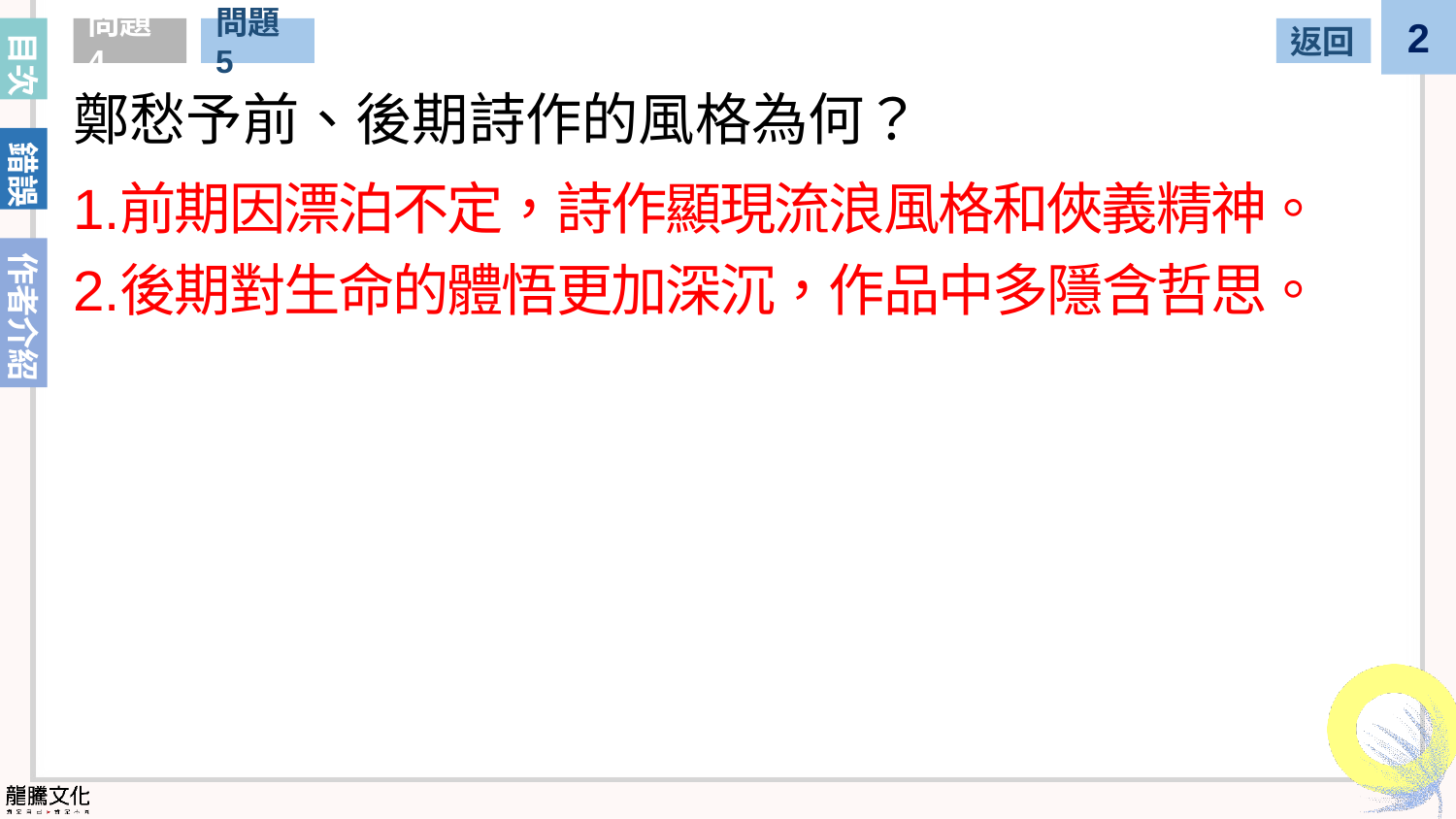

問題4
問題5
返回
鄭愁予前、後期詩作的風格為何？
前期因漂泊不定，詩作顯現流浪風格和俠義精神。
後期對生命的體悟更加深沉，作品中多隱含哲思。